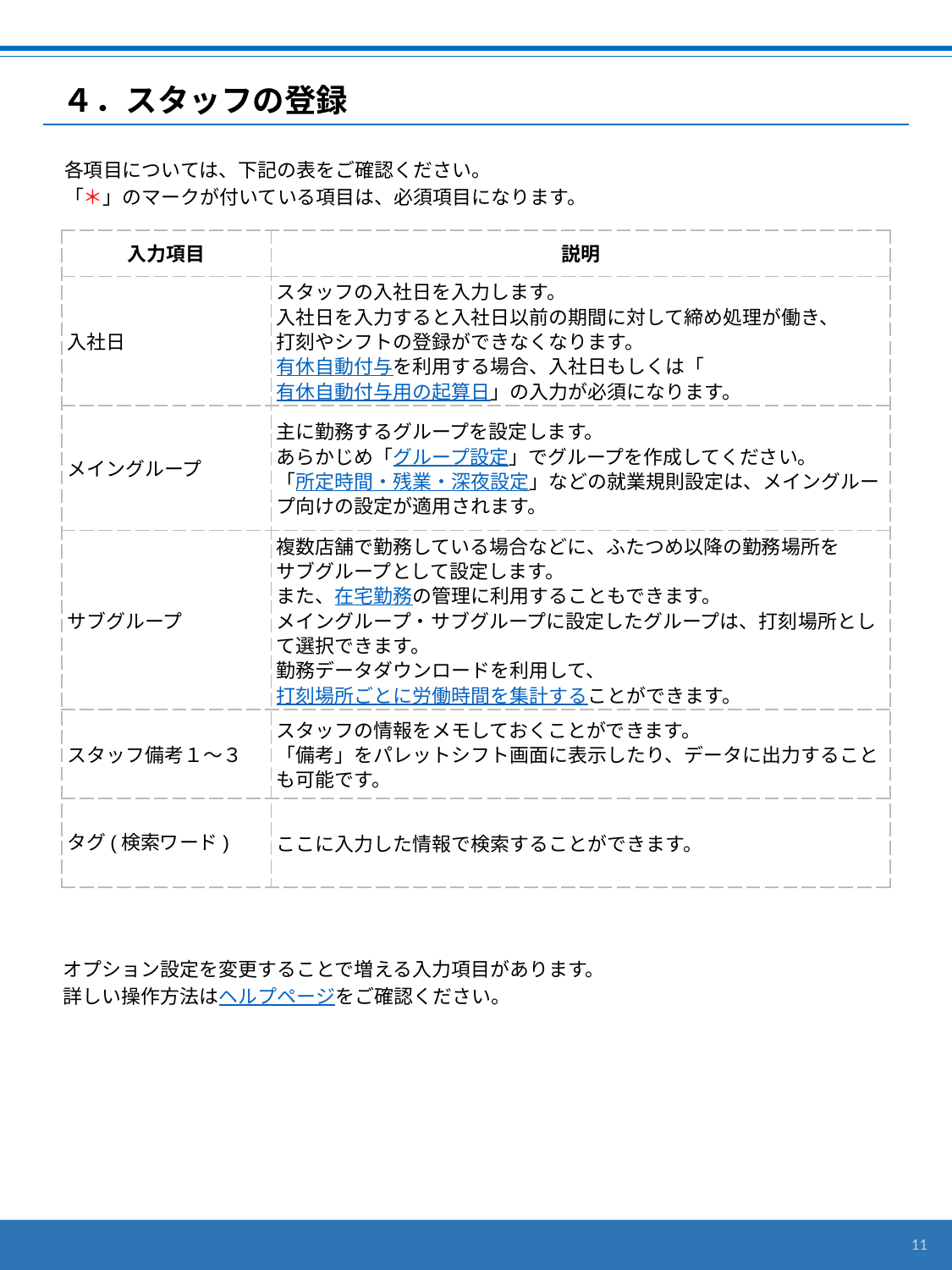

# ４．スタッフの登録
各項目については、下記の表をご確認ください。
「＊」のマークが付いている項目は、必須項目になります。
| 入力項目 | 説明 |
| --- | --- |
| 入社日 | スタッフの入社日を入力します。 入社日を入力すると入社日以前の期間に対して締め処理が働き、 打刻やシフトの登録ができなくなります。 有休自動付与を利用する場合、入社日もしくは「有休自動付与用の起算日」の入力が必須になります。 |
| メイングループ | 主に勤務するグループを設定します。 あらかじめ「グループ設定」でグループを作成してください。 「所定時間・残業・深夜設定」などの就業規則設定は、メイングループ向けの設定が適用されます。 |
| サブグループ | 複数店舗で勤務している場合などに、ふたつめ以降の勤務場所を サブグループとして設定します。 また、在宅勤務の管理に利用することもできます。 メイングループ・サブグループに設定したグループは、打刻場所として選択できます。 勤務データダウンロードを利用して、打刻場所ごとに労働時間を集計することができます。 |
| スタッフ備考１～３ | スタッフの情報をメモしておくことができます。 「備考」をパレットシフト画面に表示したり、データに出力することも可能です。 |
| タグ(検索ワード) | ここに入力した情報で検索することができます。 |
オプション設定を変更することで増える入力項目があります。
詳しい操作方法はヘルプページをご確認ください。
11